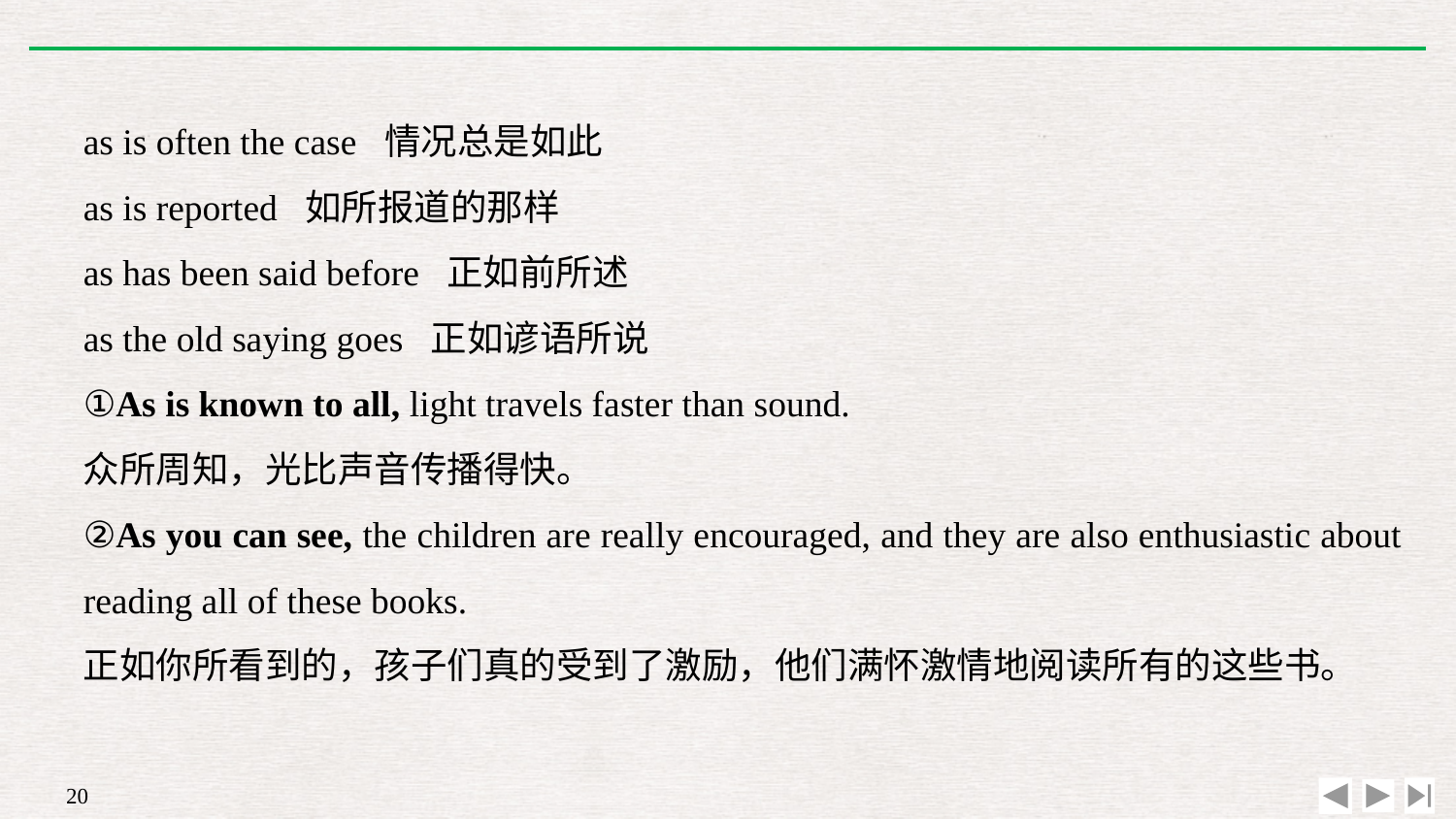

as is often the case  情况总是如此
as is reported  如所报道的那样
as has been said before  正如前所述
as the old saying goes  正如谚语所说
①As is known to all, light travels faster than sound.
众所周知，光比声音传播得快。
②As you can see, the children are really encouraged, and they are also enthusiastic about reading all of these books.
正如你所看到的，孩子们真的受到了激励，他们满怀激情地阅读所有的这些书。